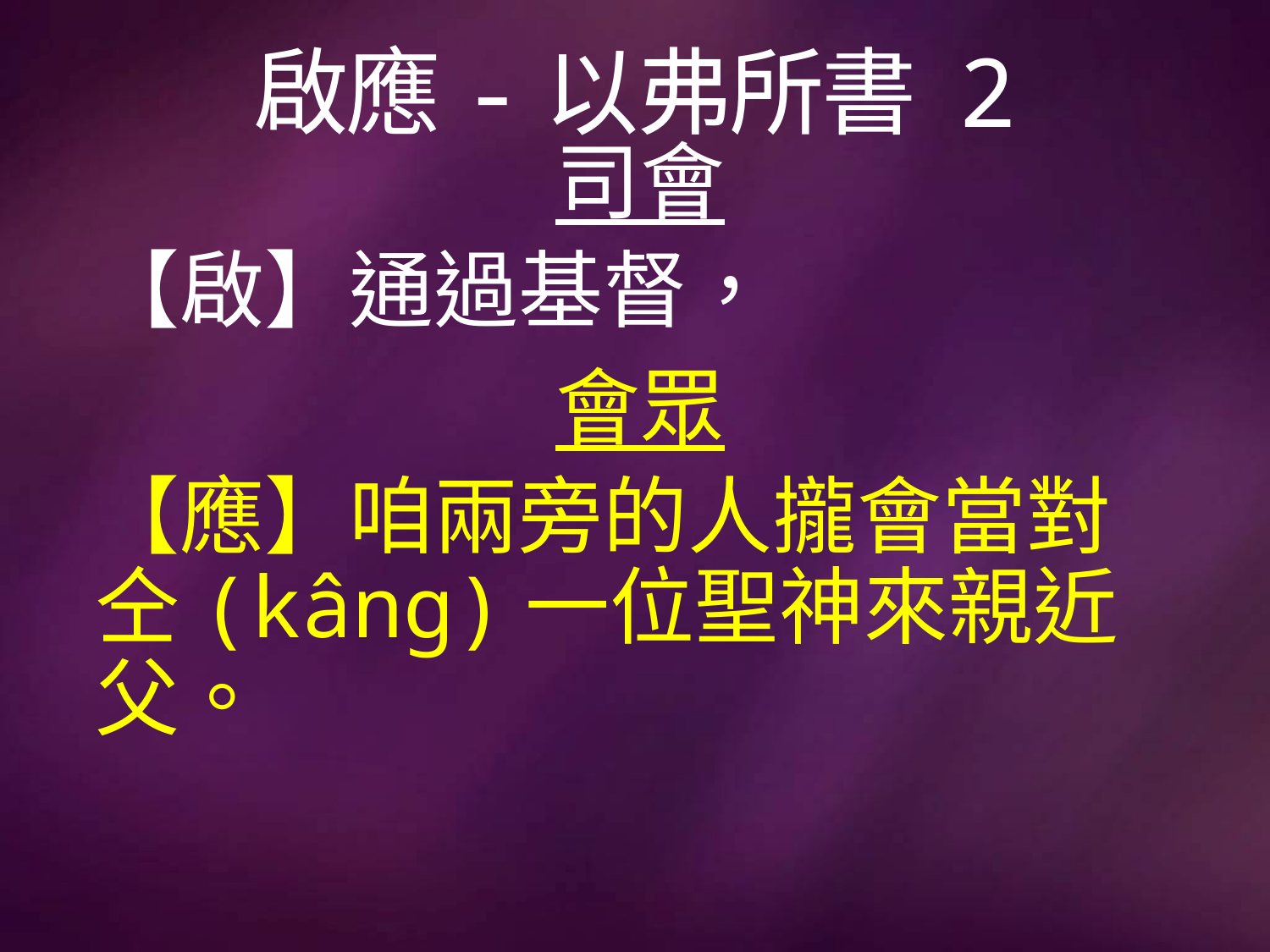

# 啟應-以弗所書 2
司會
【啟】通過基督，

會眾
【應】咱兩旁的人攏會當對仝(kâng)一位聖神來親近父。